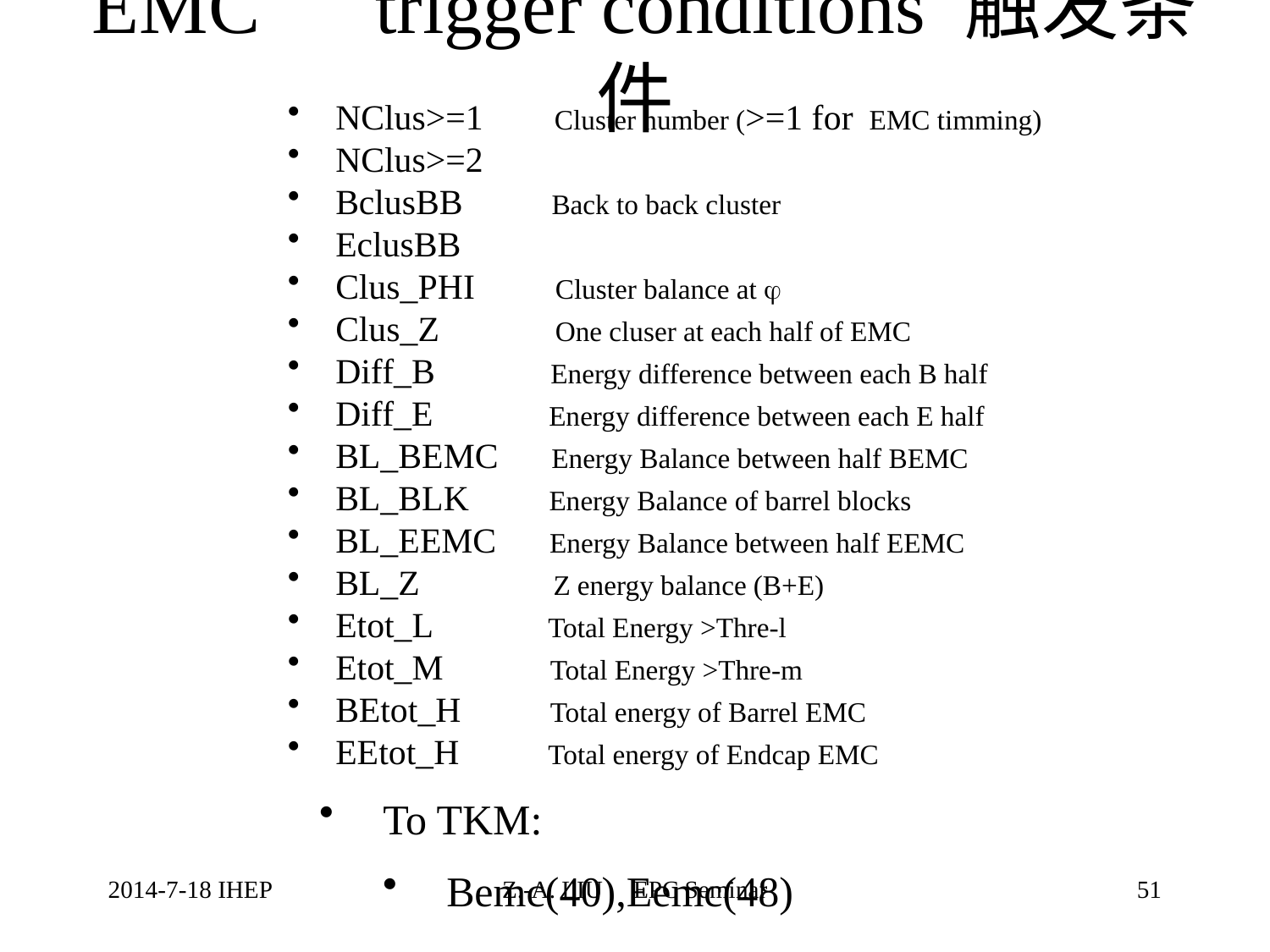

# EMC　trigger conditions 触发条件
NClus>=1        Cluster number (>=1 for  EMC timming)
NClus>=2
BclusBB          Back to back cluster
EclusBB
Clus_PHI         Cluster balance at ϕ
Clus_Z             One cluser at each half of EMC
Diff_B             Energy difference between each B half
Diff_E             Energy difference between each E half
BL_BEMC      Energy Balance between half BEMC
BL_BLK         Energy Balance of barrel blocks
BL_EEMC      Energy Balance between half EEMC
BL_Z               Z energy balance (B+E)
Etot_L             Total Energy >Thre-l
Etot_M            Total Energy >Thre-m
BEtot_H          Total energy of Barrel EMC
EEtot_H          Total energy of Endcap EMC

To TKM:
Bemc(40),Eemc(48)
2014-7-18 IHEP
51
Z.-A. LIU     EPC Seminar